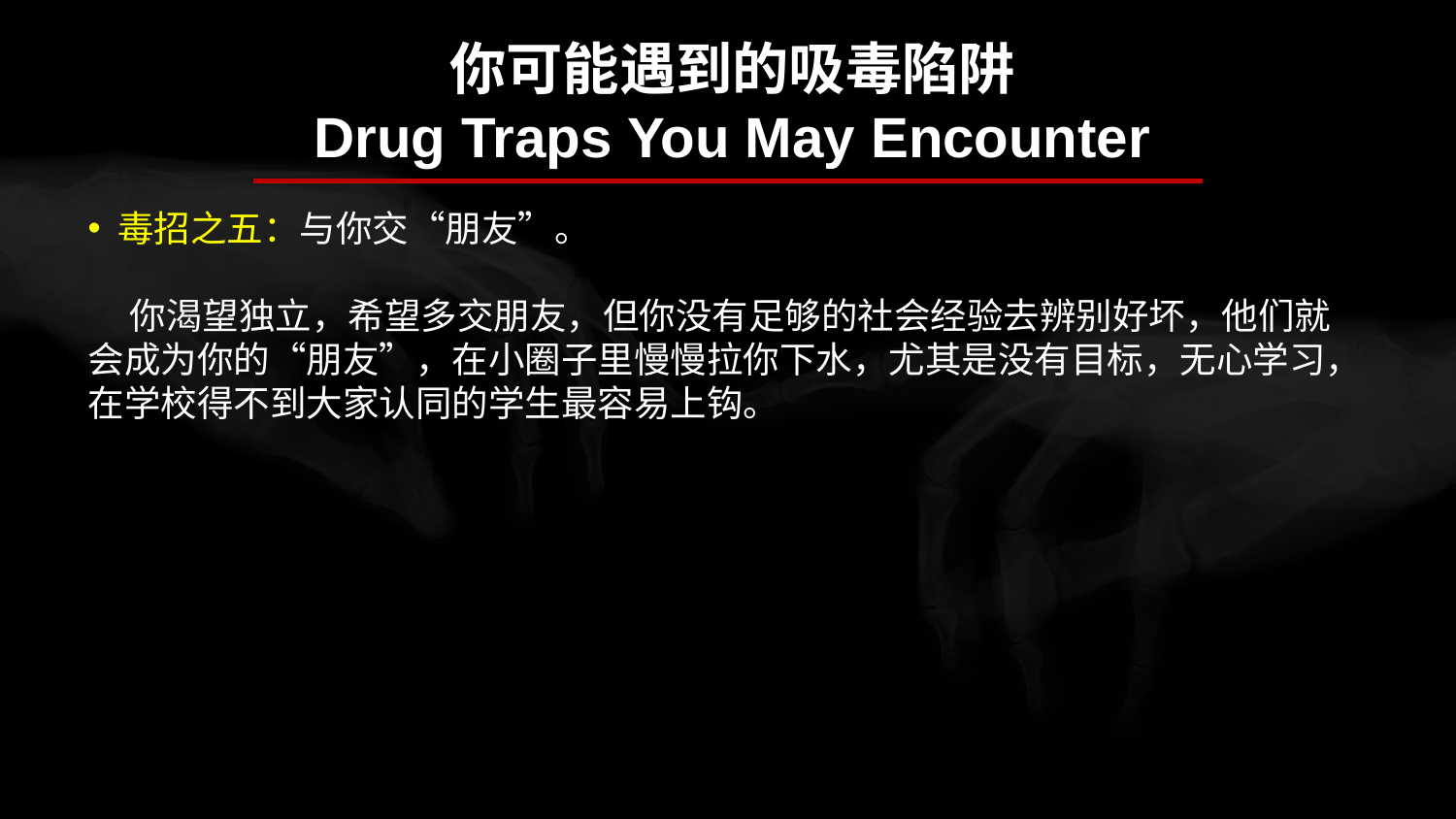

你可能遇到的吸毒陷阱
Drug Traps You May Encounter
 毒招之五：与你交“朋友”。

    你渴望独立，希望多交朋友，但你没有足够的社会经验去辨别好坏，他们就会成为你的“朋友”，在小圈子里慢慢拉你下水，尤其是没有目标，无心学习，在学校得不到大家认同的学生最容易上钩。